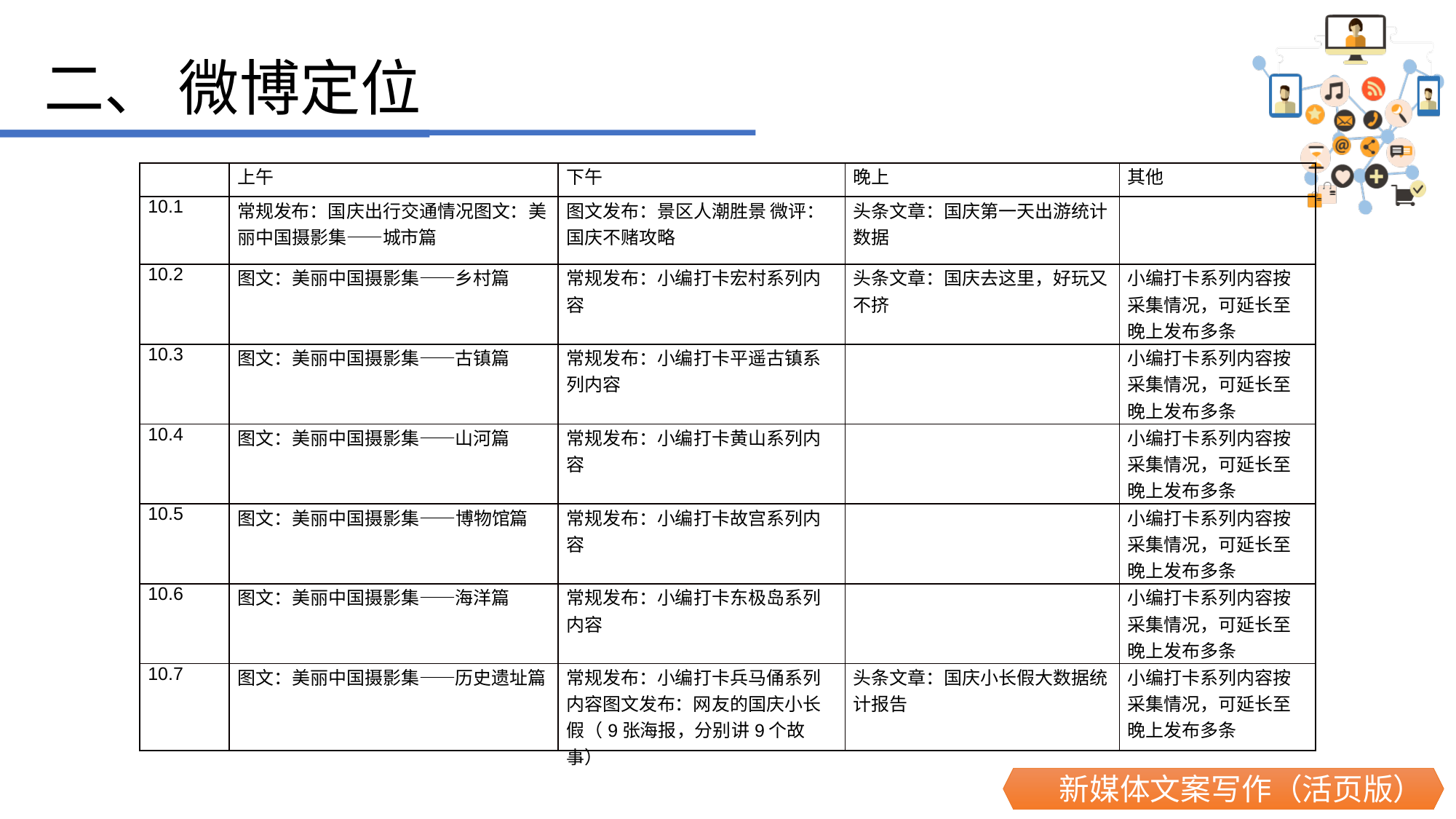

二、 微博定位

|  | 上午 | 下午 | 晚上 | 其他 |
| --- | --- | --- | --- | --- |
| 10.1 | 常规发布：国庆出行交通情况图文：美丽中国摄影集——城市篇 | 图文发布：景区人潮胜景 微评：国庆不赌攻略 | 头条文章：国庆第一天出游统计数据 |  |
| 10.2 | 图文：美丽中国摄影集——乡村篇 | 常规发布：小编打卡宏村系列内容 | 头条文章：国庆去这里，好玩又不挤 | 小编打卡系列内容按采集情况，可延长至晚上发布多条 |
| 10.3 | 图文：美丽中国摄影集——古镇篇 | 常规发布：小编打卡平遥古镇系列内容 |  | 小编打卡系列内容按采集情况，可延长至晚上发布多条 |
| 10.4 | 图文：美丽中国摄影集——山河篇 | 常规发布：小编打卡黄山系列内容 |  | 小编打卡系列内容按采集情况，可延长至晚上发布多条 |
| 10.5 | 图文：美丽中国摄影集——博物馆篇 | 常规发布：小编打卡故宫系列内容 |  | 小编打卡系列内容按采集情况，可延长至晚上发布多条 |
| 10.6 | 图文：美丽中国摄影集——海洋篇 | 常规发布：小编打卡东极岛系列内容 |  | 小编打卡系列内容按采集情况，可延长至晚上发布多条 |
| 10.7 | 图文：美丽中国摄影集——历史遗址篇 | 常规发布：小编打卡兵马俑系列内容图文发布：网友的国庆小长假（9张海报，分别讲9个故事） | 头条文章：国庆小长假大数据统计报告 | 小编打卡系列内容按采集情况，可延长至晚上发布多条 |